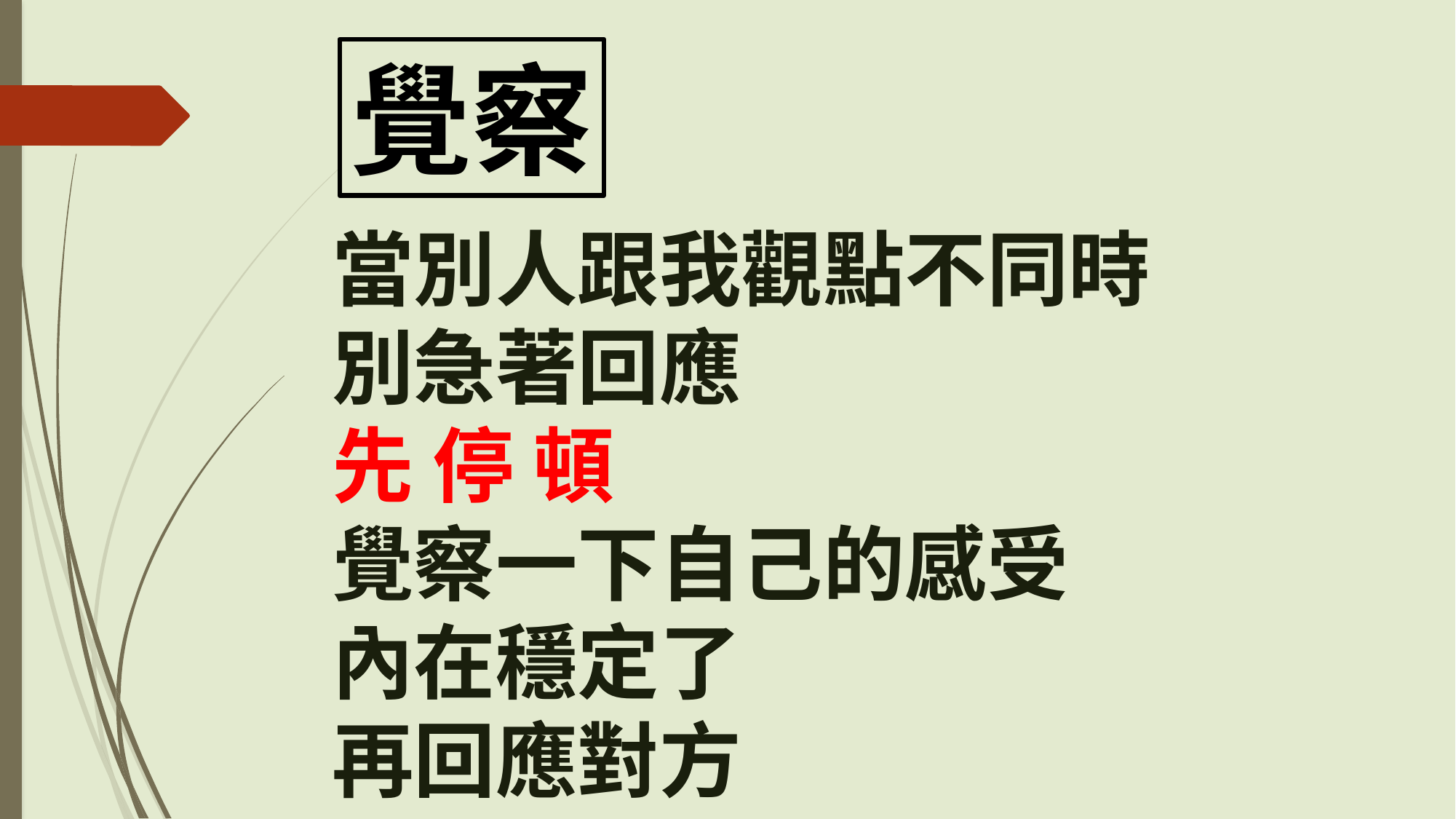

覺察
當別人跟我觀點不同時
別急著回應
先 停 頓
覺察一下自己的感受
內在穩定了
再回應對方